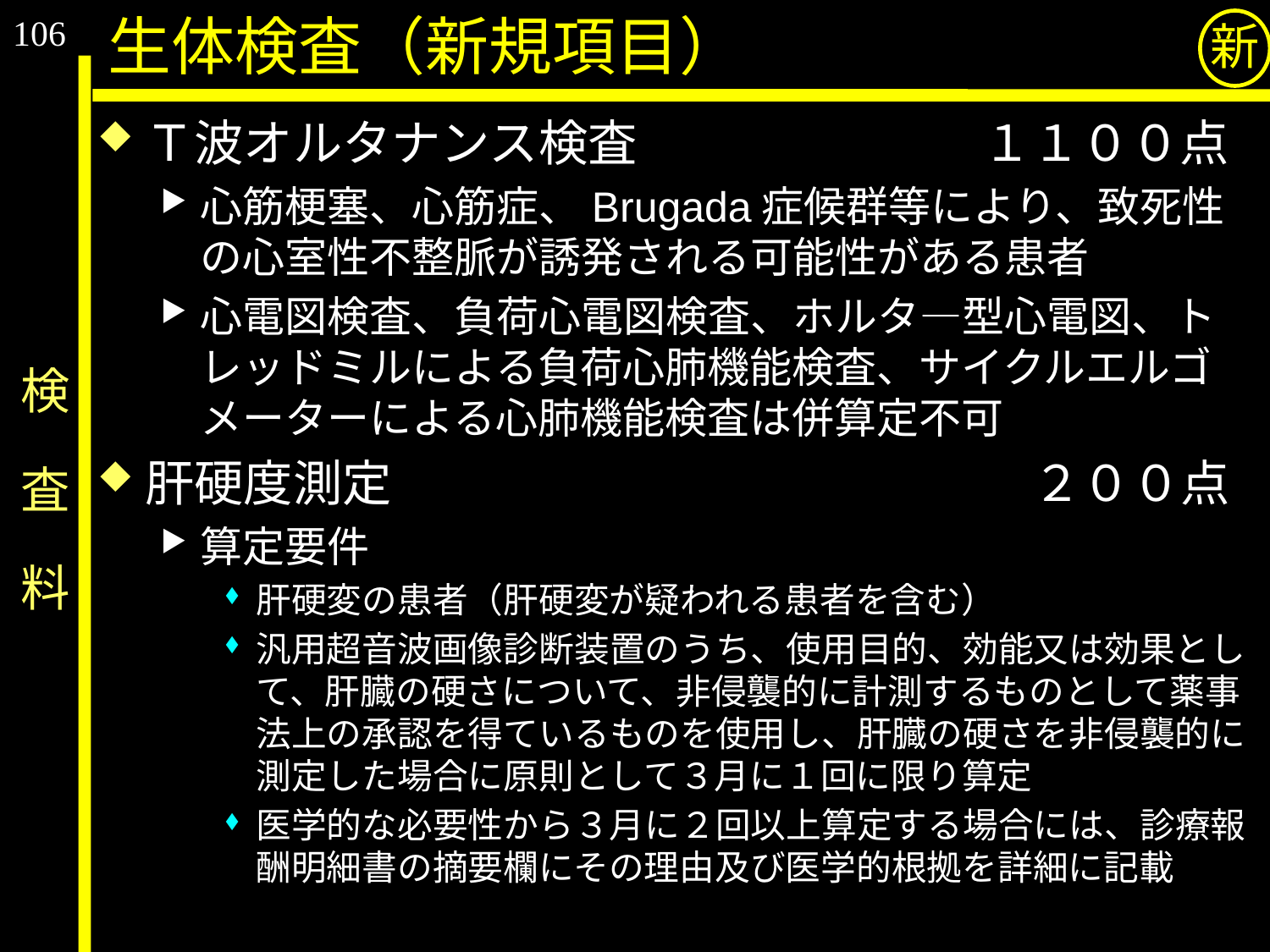

106
生体検査（新規項目）
新

Ｔ波オルタナンス検査　　　　　　　１１００点
心筋梗塞、心筋症、Brugada症候群等により、致死性の心室性不整脈が誘発される可能性がある患者
心電図検査、負荷心電図検査、ホルタ―型心電図、トレッドミルによる負荷心肺機能検査、サイクルエルゴメーターによる心肺機能検査は併算定不可
肝硬度測定　　　　　　　　　　　　　２００点
算定要件
肝硬変の患者（肝硬変が疑われる患者を含む）
汎用超音波画像診断装置のうち、使用目的、効能又は効果として、肝臓の硬さについて、非侵襲的に計測するものとして薬事法上の承認を得ているものを使用し、肝臓の硬さを非侵襲的に測定した場合に原則として３月に１回に限り算定
医学的な必要性から３月に２回以上算定する場合には、診療報酬明細書の摘要欄にその理由及び医学的根拠を詳細に記載

# 検　査　料